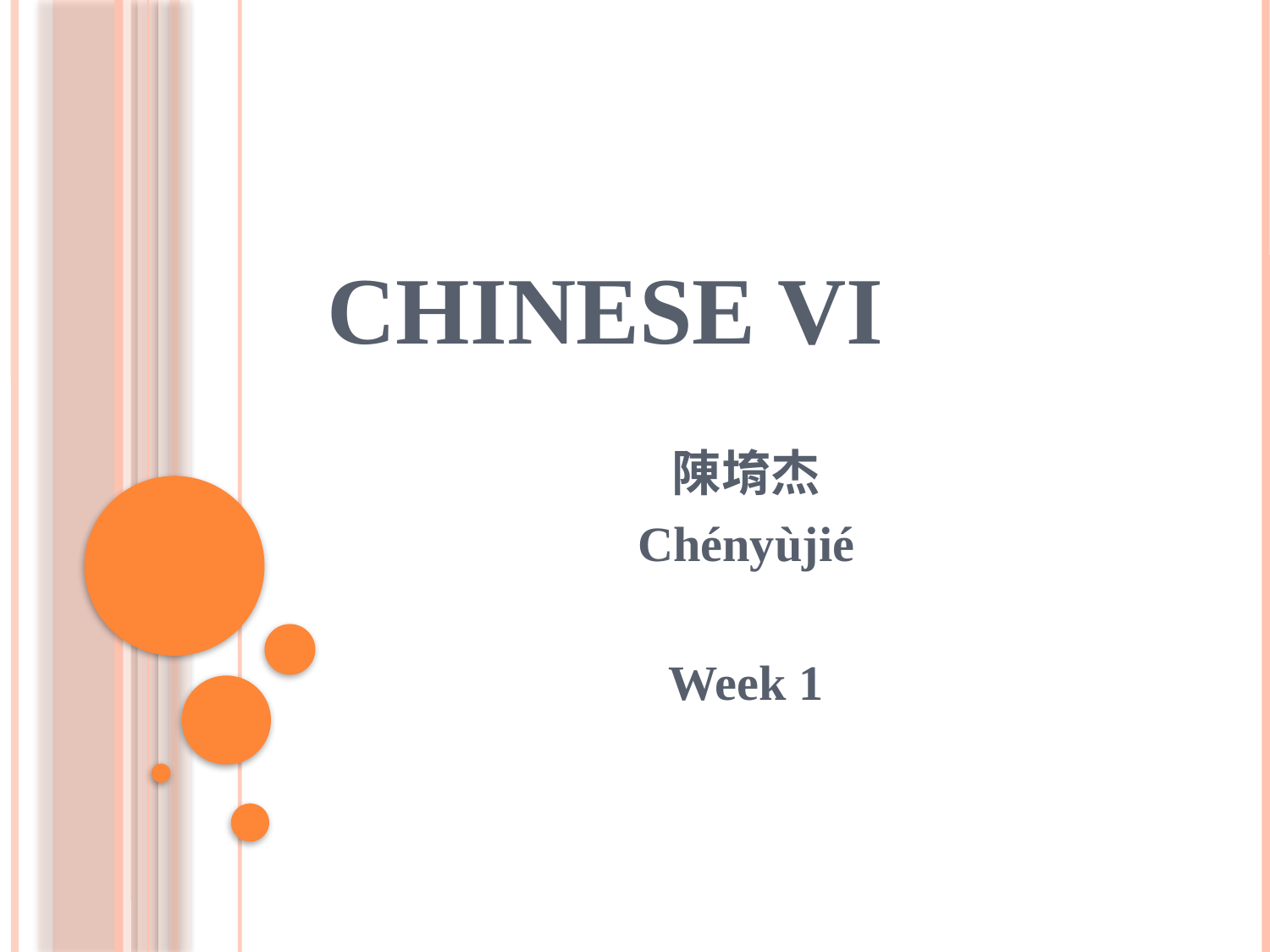

# Chinese VI
陳堉杰
Chényùjié

Week 1